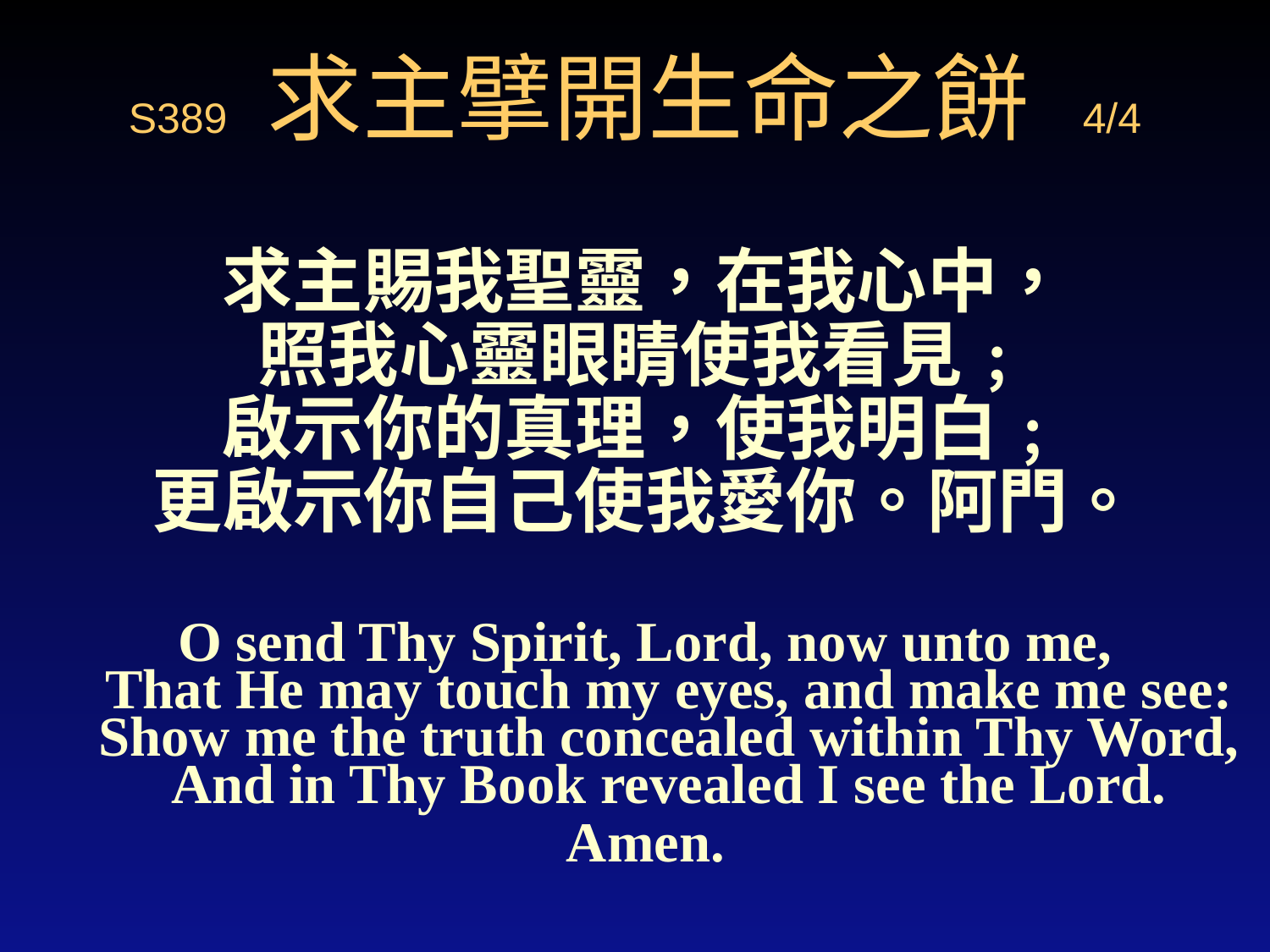

# S389 求主擘開生命之餅  4/4

求主賜我聖靈，在我心中，
照我心靈眼睛使我看見﹔
啟示你的真理，使我明白﹔
更啟示你自己使我愛你。阿門。

O send Thy Spirit, Lord, now unto me,
That He may touch my eyes, and make me see:
Show me the truth concealed within Thy Word,
And in Thy Book revealed I see the Lord.
Amen.